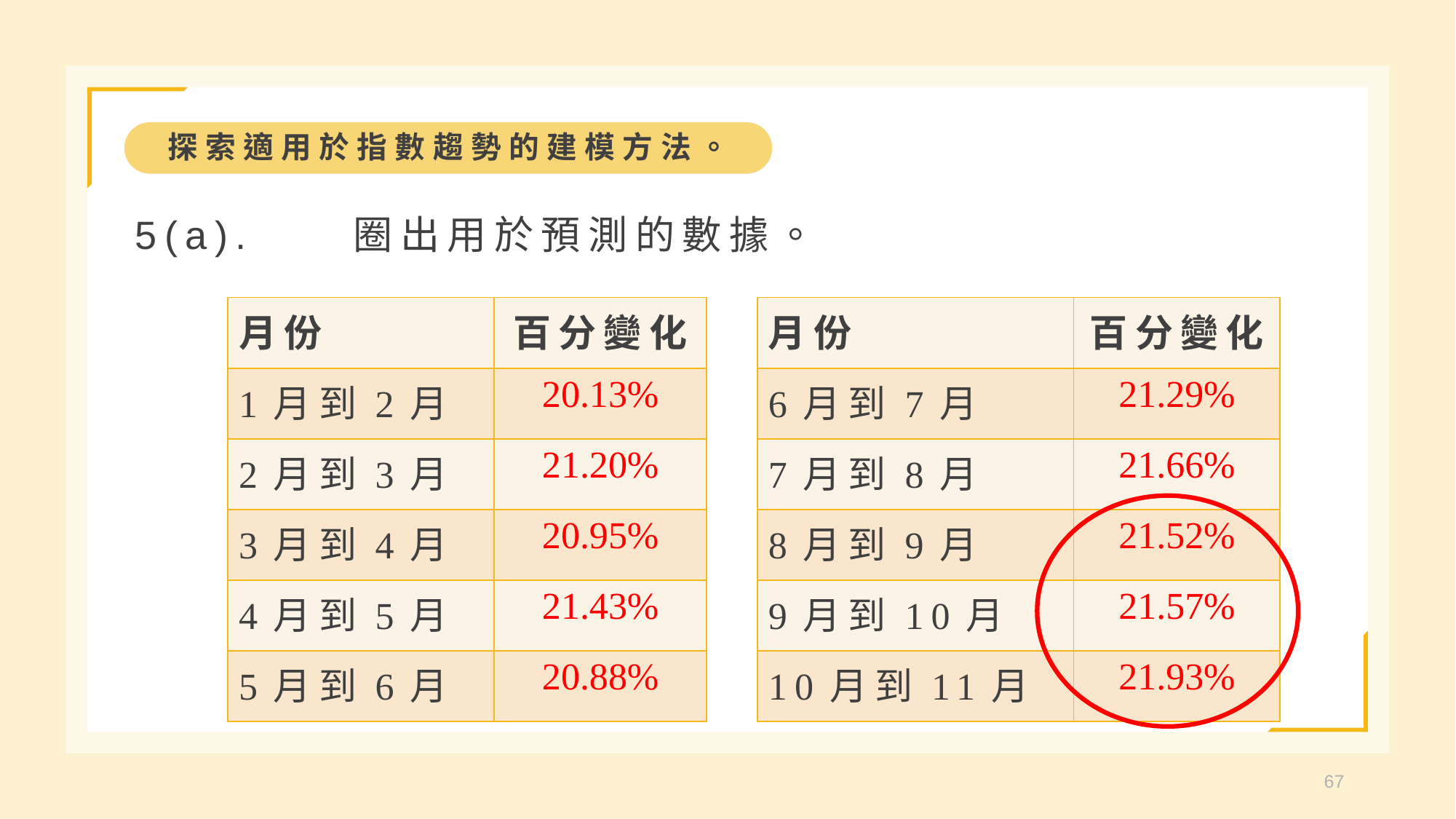

探索適用於指數趨勢的建模方法。
5(a).	圈出用於預測的數據。
| 月份 | 百分變化 |
| --- | --- |
| 1月到2月 | 20.13% |
| 2月到3月 | 21.20% |
| 3月到4月 | 20.95% |
| 4月到5月 | 21.43% |
| 5月到6月 | 20.88% |
| 月份 | 百分變化 |
| --- | --- |
| 6月到7月 | 21.29% |
| 7月到8月 | 21.66% |
| 8月到9月 | 21.52% |
| 9月到10月 | 21.57% |
| 10月到11月 | 21.93% |

67